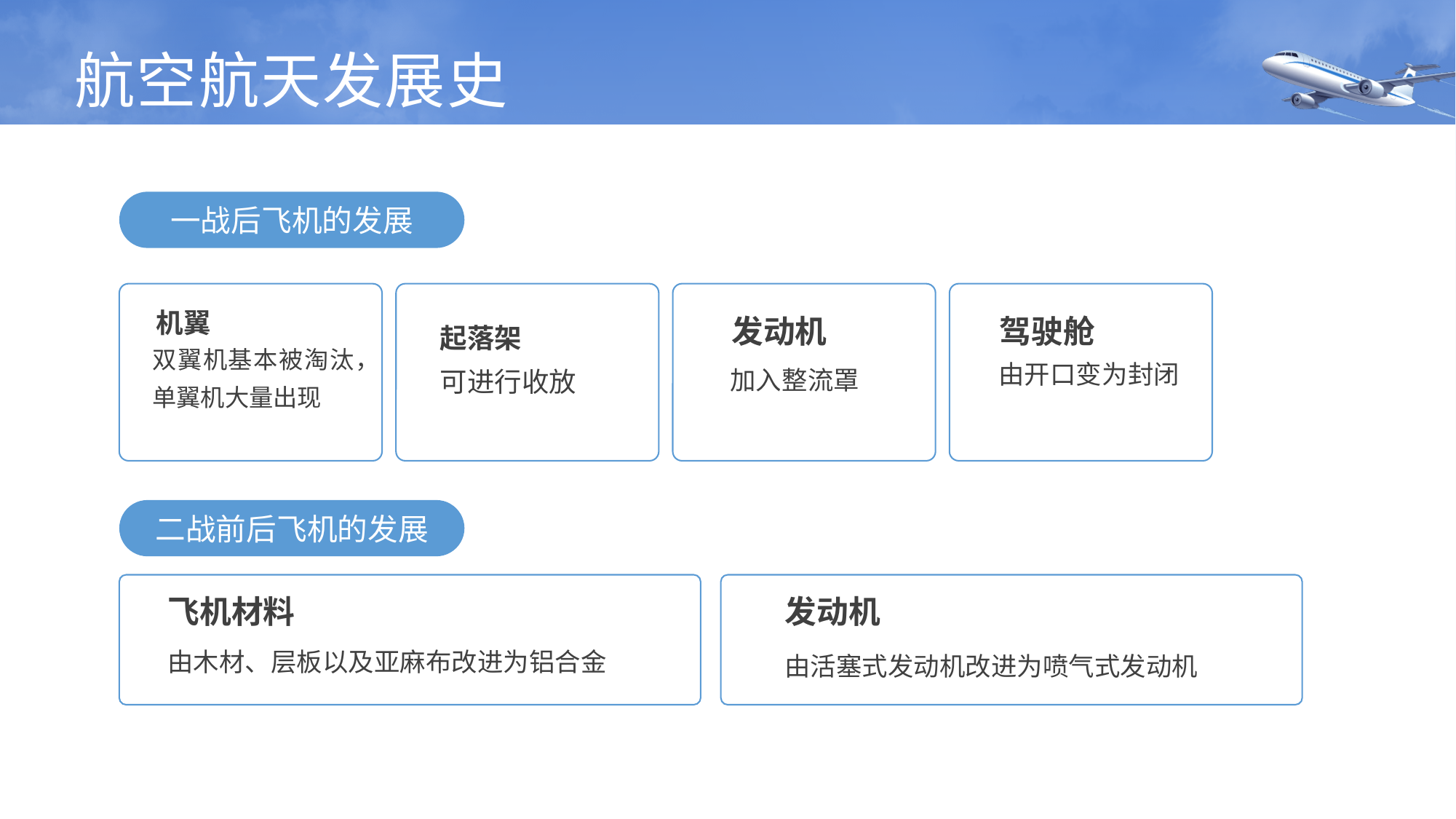

# 航空航天发展史
一战后飞机的发展

机翼
双翼机基本被淘汰，单翼机大量出现
起落架
可进行收放
发动机
加入整流罩
驾驶舱
由开口变为封闭
二战前后飞机的发展

飞机材料
由木材、层板以及亚麻布改进为铝合金
发动机
由活塞式发动机改进为喷气式发动机